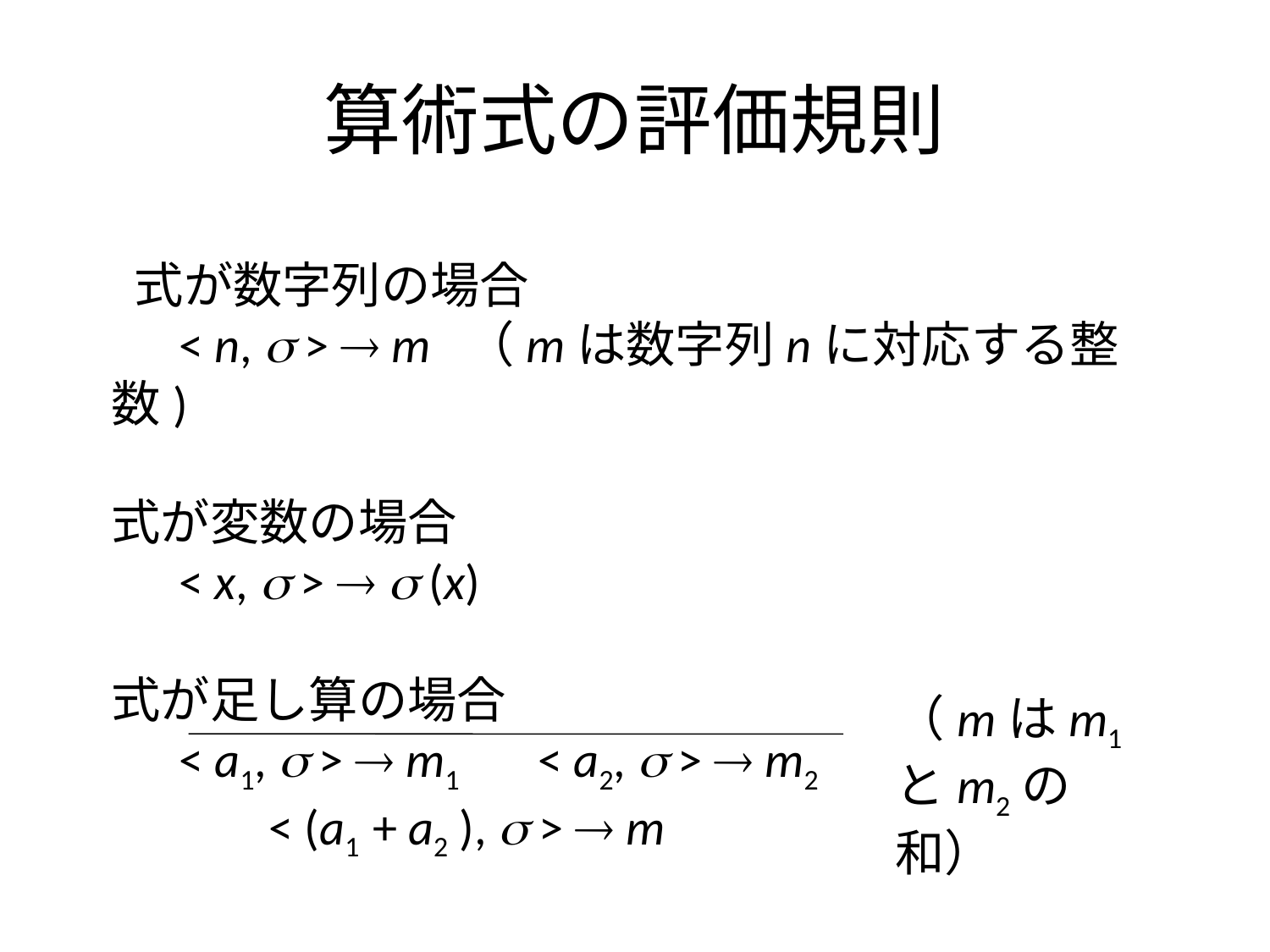

# 算術式の評価規則
 式が数字列の場合
      < n, σ > → m  （mは数字列nに対応する整数)

式が変数の場合
      < x, σ > → σ (x)

式が足し算の場合
      < a1, σ > → m1       < a2, σ > → m2
              < (a1  + a2 ), σ > → m
（mはm1とm2の和）